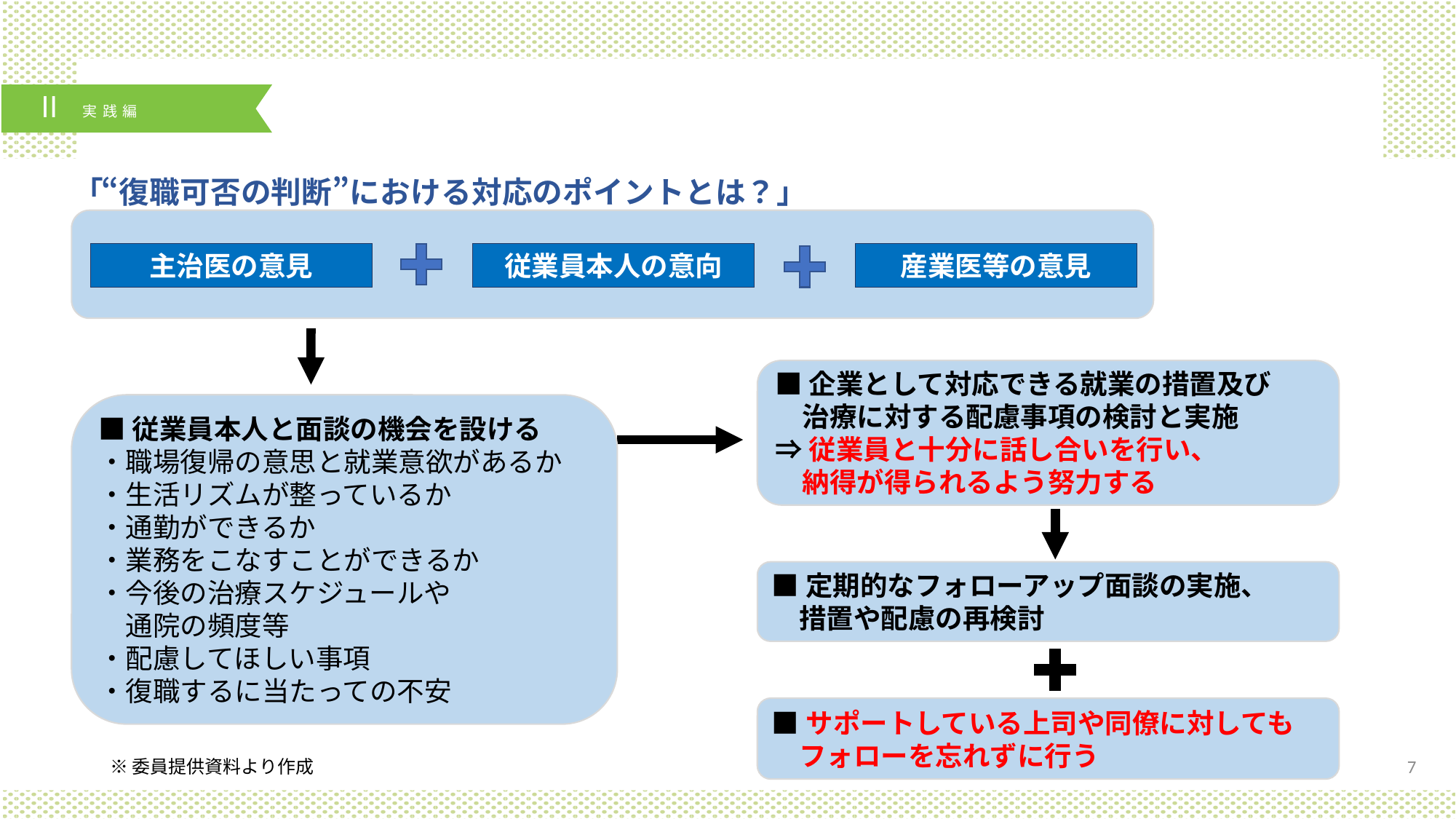

「“復職可否の判断”における対応のポイントとは？」

従業員本人の意向
主治医の意見

産業医等の意見

■企業として対応できる就業の措置及び
　治療に対する配慮事項の検討と実施
⇒従業員と十分に話し合いを行い、
　納得が得られるよう努力する
■従業員本人と面談の機会を設ける
・職場復帰の意思と就業意欲があるか
・生活リズムが整っているか
・通勤ができるか
・業務をこなすことができるか
・今後の治療スケジュールや
　通院の頻度等
・配慮してほしい事項
・復職するに当たっての不安
■定期的なフォローアップ面談の実施、
　措置や配慮の再検討

■サポートしている上司や同僚に対しても
　フォローを忘れずに行う
※委員提供資料より作成